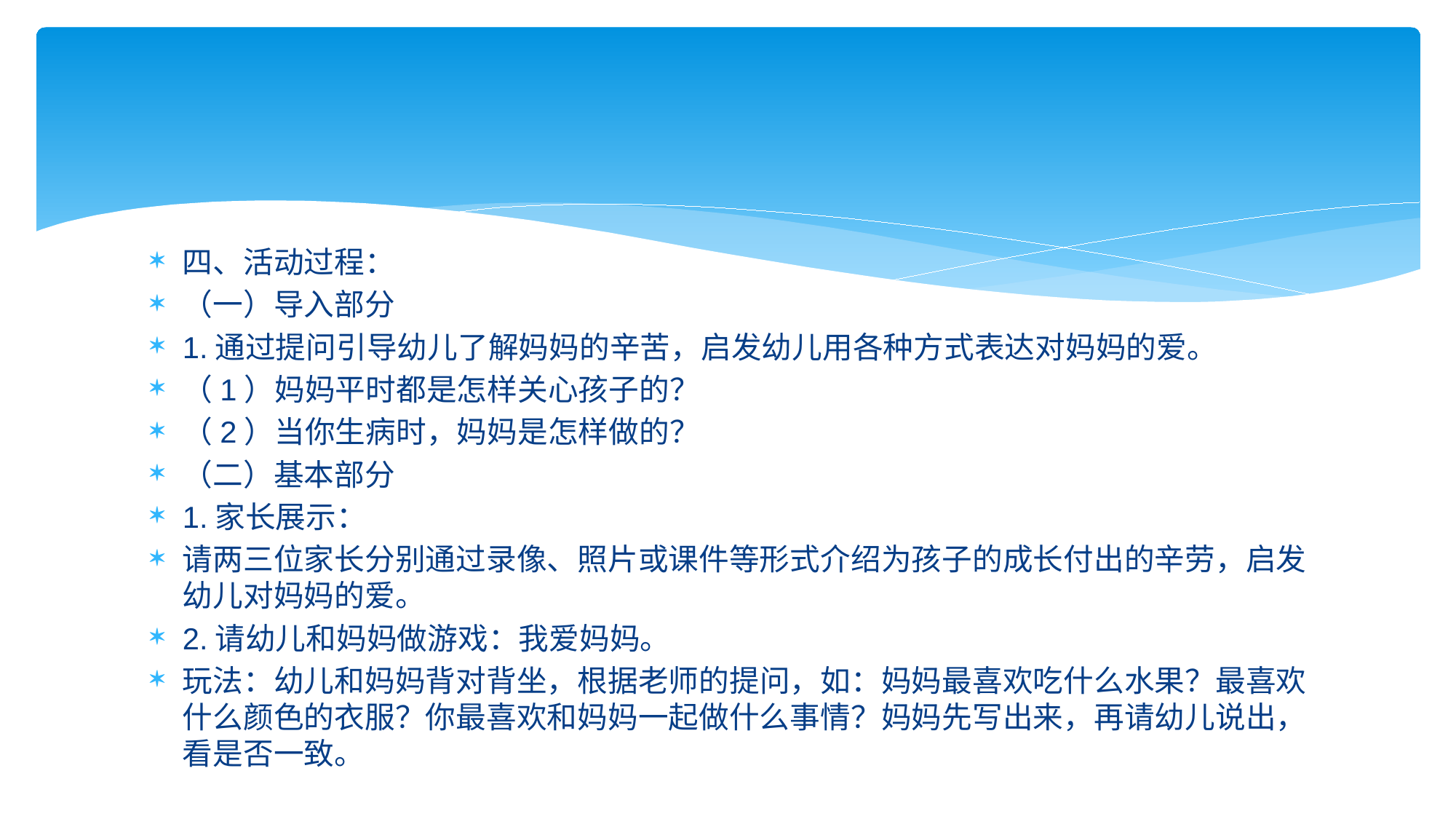

#
四、活动过程：
（一）导入部分
1.通过提问引导幼儿了解妈妈的辛苦，启发幼儿用各种方式表达对妈妈的爱。
（1）妈妈平时都是怎样关心孩子的？
（2）当你生病时，妈妈是怎样做的？
（二）基本部分
1.家长展示：
请两三位家长分别通过录像、照片或课件等形式介绍为孩子的成长付出的辛劳，启发幼儿对妈妈的爱。
2.请幼儿和妈妈做游戏：我爱妈妈。
玩法：幼儿和妈妈背对背坐，根据老师的提问，如：妈妈最喜欢吃什么水果？最喜欢什么颜色的衣服？你最喜欢和妈妈一起做什么事情？妈妈先写出来，再请幼儿说出，看是否一致。